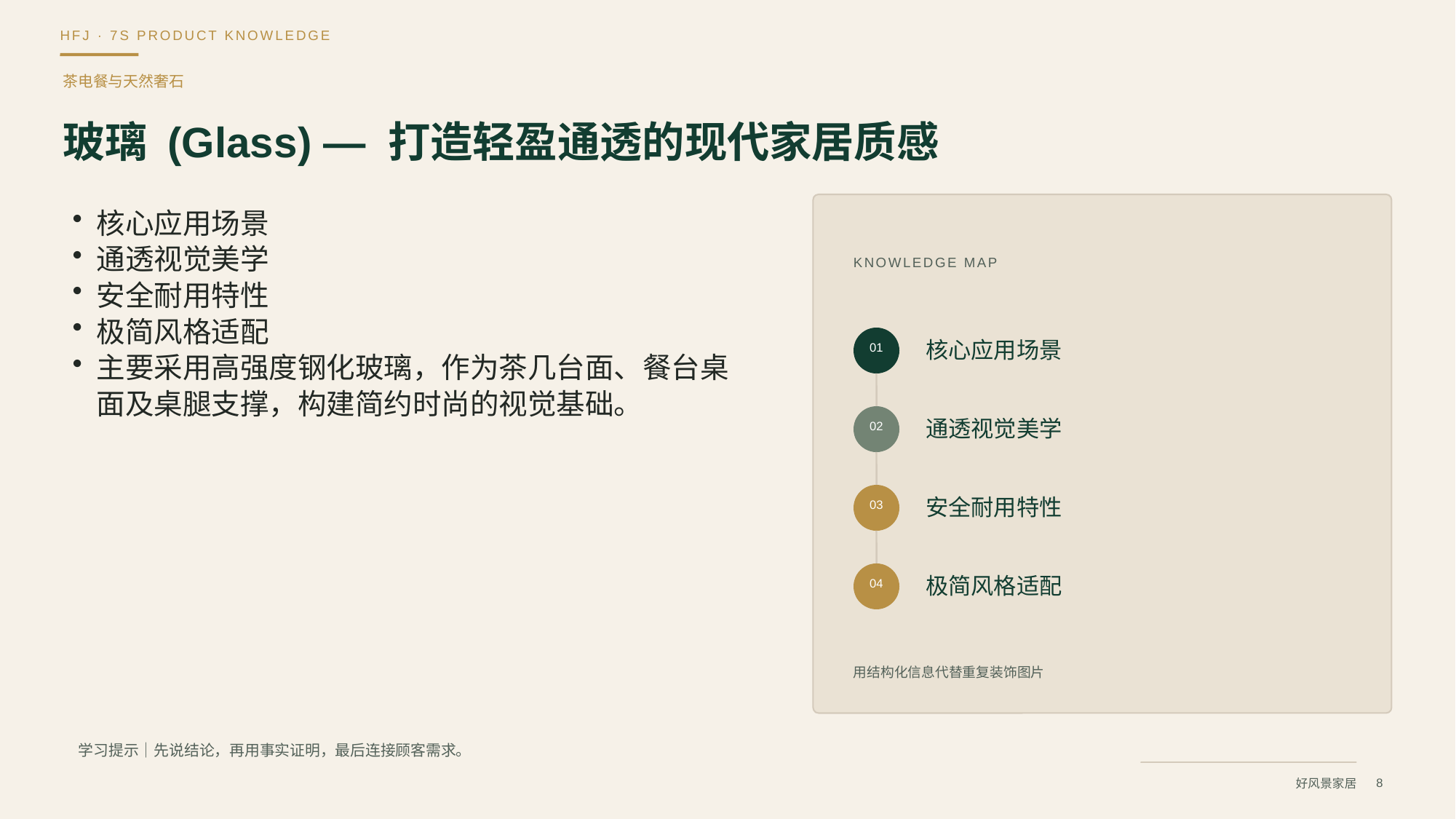

茶电餐与天然奢石
玻璃 (Glass) — 打造轻盈通透的现代家居质感
核心应用场景
通透视觉美学
安全耐用特性
极简风格适配
主要采用高强度钢化玻璃，作为茶几台面、餐台桌面及桌腿支撑，构建简约时尚的视觉基础。

KNOWLEDGE MAP

核心应用场景
01

通透视觉美学
02

安全耐用特性
03

极简风格适配
04
用结构化信息代替重复装饰图片
学习提示｜先说结论，再用事实证明，最后连接顾客需求。
8